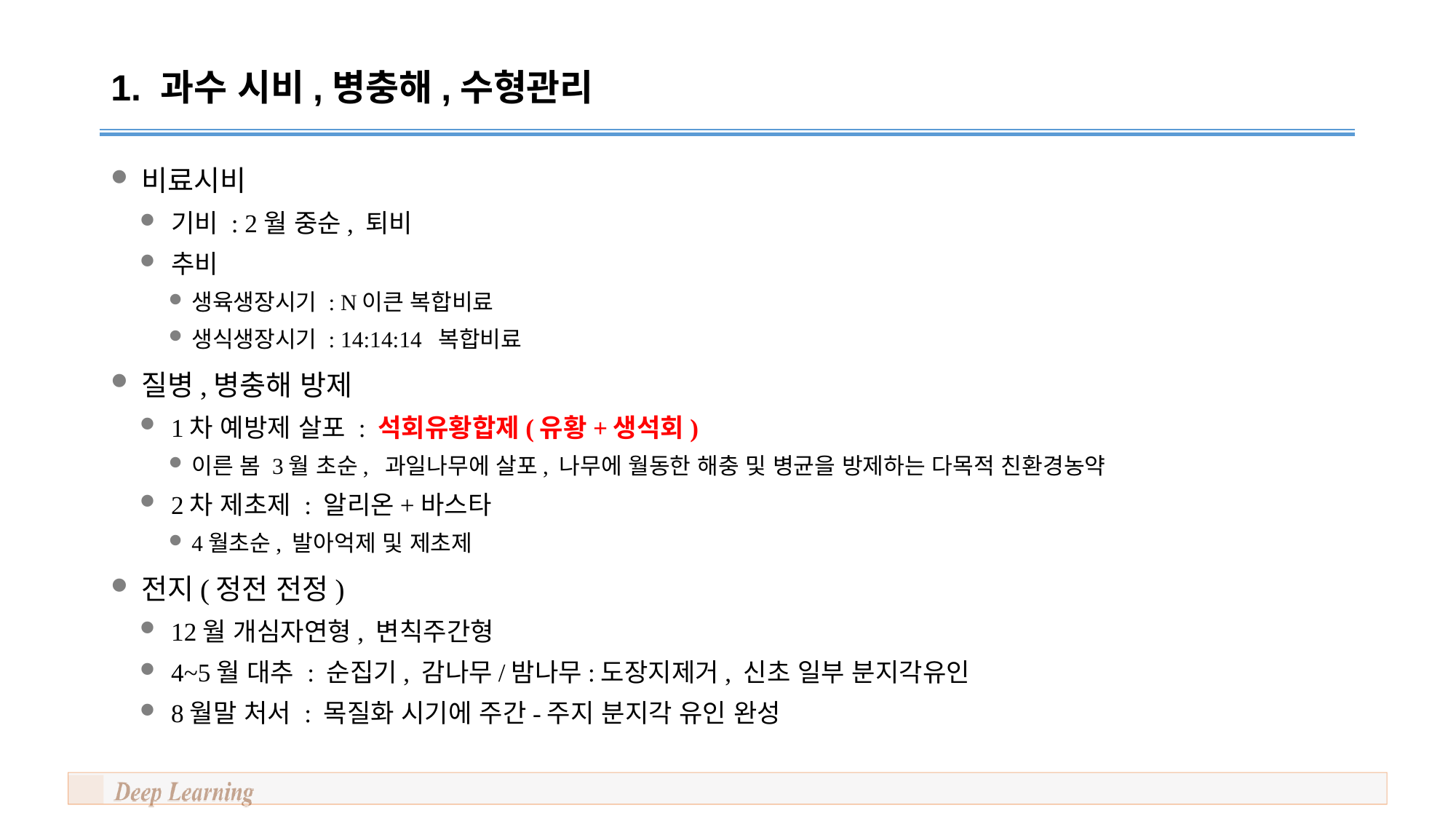

# 1. 과수 시비,병충해,수형관리
비료시비
기비 : 2월 중순, 퇴비
추비
생육생장시기 : N이큰 복합비료
생식생장시기 : 14:14:14  복합비료
질병,병충해 방제
1차 예방제 살포 : 석회유황합제(유황+생석회)
이른 봄 3월 초순,  과일나무에 살포, 나무에 월동한 해충 및 병균을 방제하는 다목적 친환경농약
2차 제초제 : 알리온+바스타
4월초순, 발아억제 및 제초제
전지(정전 전정)
12월 개심자연형, 변칙주간형
4~5월 대추 : 순집기, 감나무/밤나무:도장지제거, 신초 일부 분지각유인
8월말 처서 : 목질화 시기에 주간-주지 분지각 유인 완성